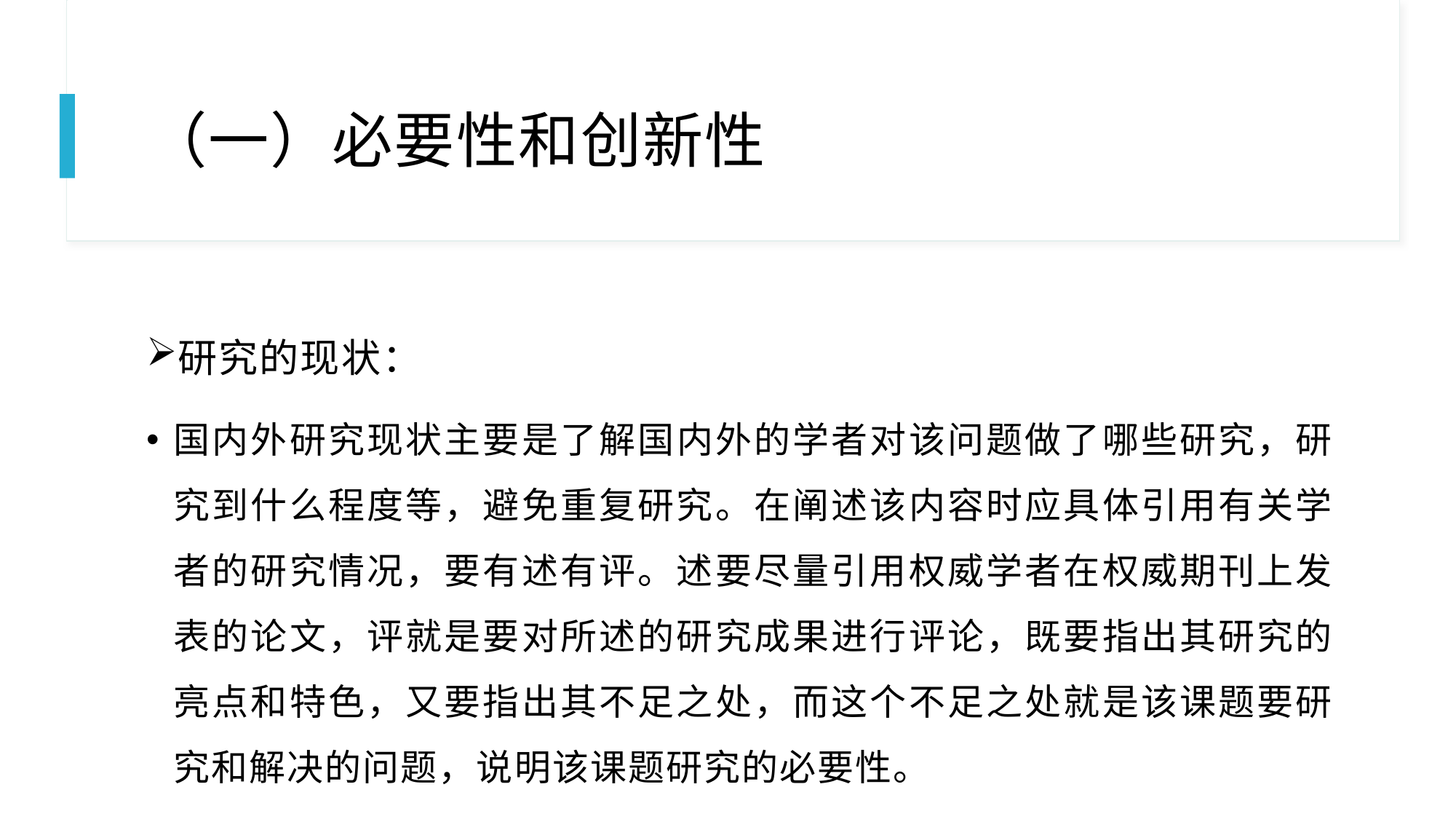

# （一）必要性和创新性
研究的现状：
国内外研究现状主要是了解国内外的学者对该问题做了哪些研究，研究到什么程度等，避免重复研究。在阐述该内容时应具体引用有关学者的研究情况，要有述有评。述要尽量引用权威学者在权威期刊上发表的论文，评就是要对所述的研究成果进行评论，既要指出其研究的亮点和特色，又要指出其不足之处，而这个不足之处就是该课题要研究和解决的问题，说明该课题研究的必要性。